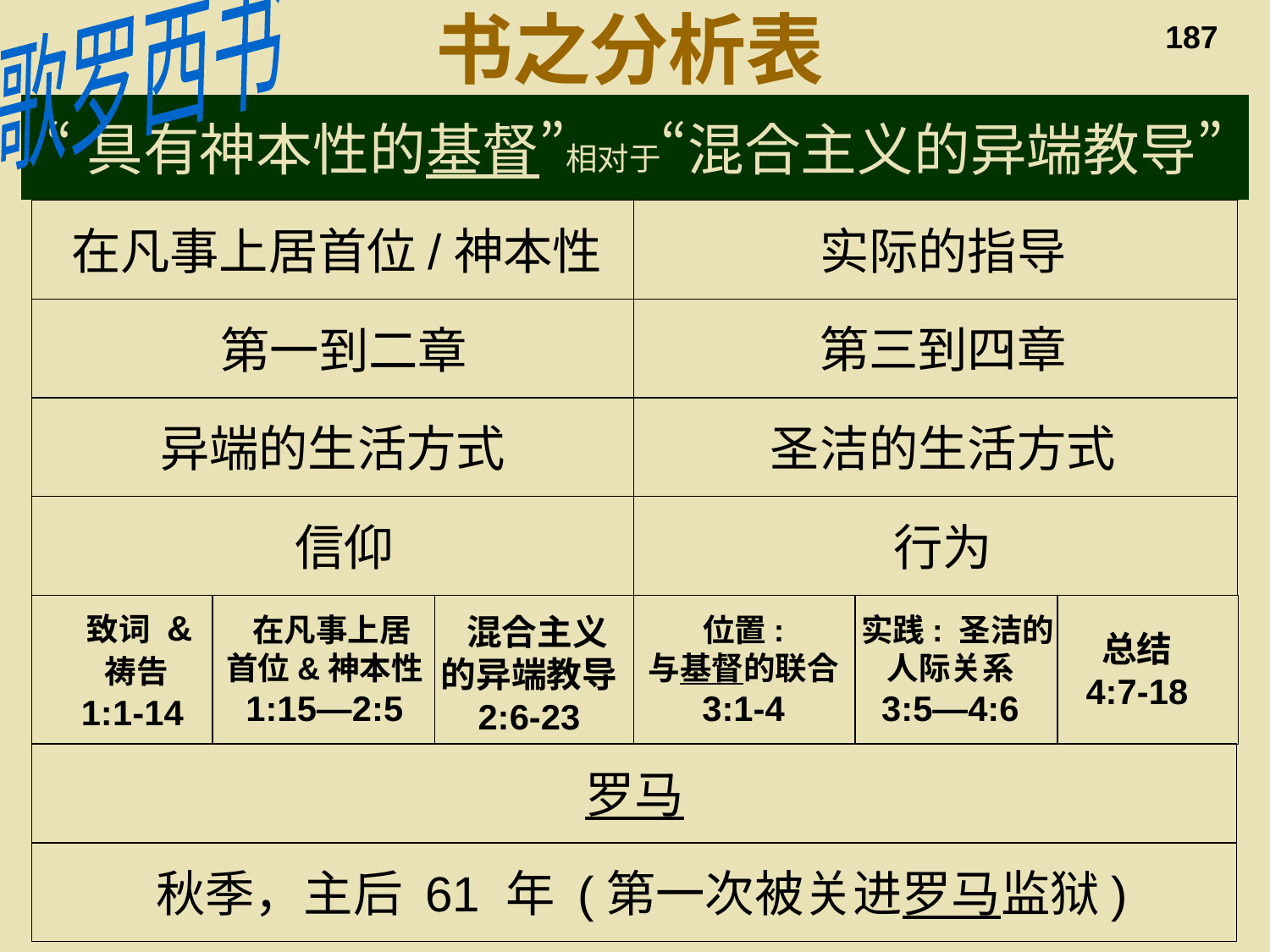

# 书之分析表
歌罗西书
187

“具有神本性的基督”相对于“混合主义的异端教导”

 在凡事上居首位/神本性

 实际的指导

 第一到二章

 第三到四章

异端的生活方式

 圣洁的生活方式

 信仰

 行为

 致词 &
 祷告
1:1-14

 在凡事上居首位&神本性
1:15—2:5

位置:
与基督的联合
3:1-4

 实践: 圣洁的人际关系
3:5—4:6

总结
4:7-18
 混合主义的异端教导
2:6-23

罗马

 秋季，主后 61 年 (第一次被关进罗马监狱)